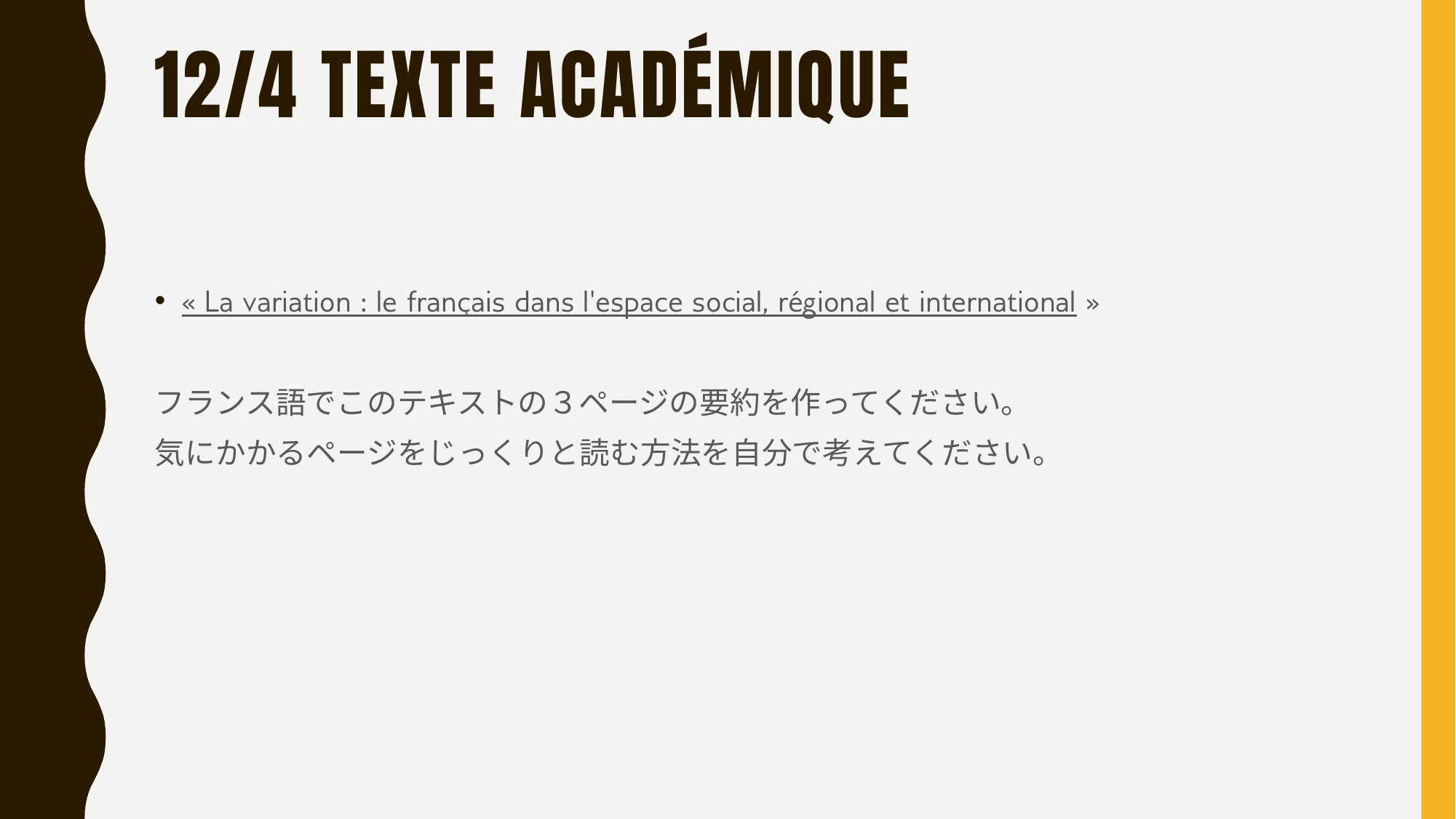

# 12/4 texte académique
« La variation : le français dans l'espace social, régional et international »

フランス語でこのテキストの３ページの要約を作ってください。
気にかかるページをじっくりと読む方法を自分で考えてください。